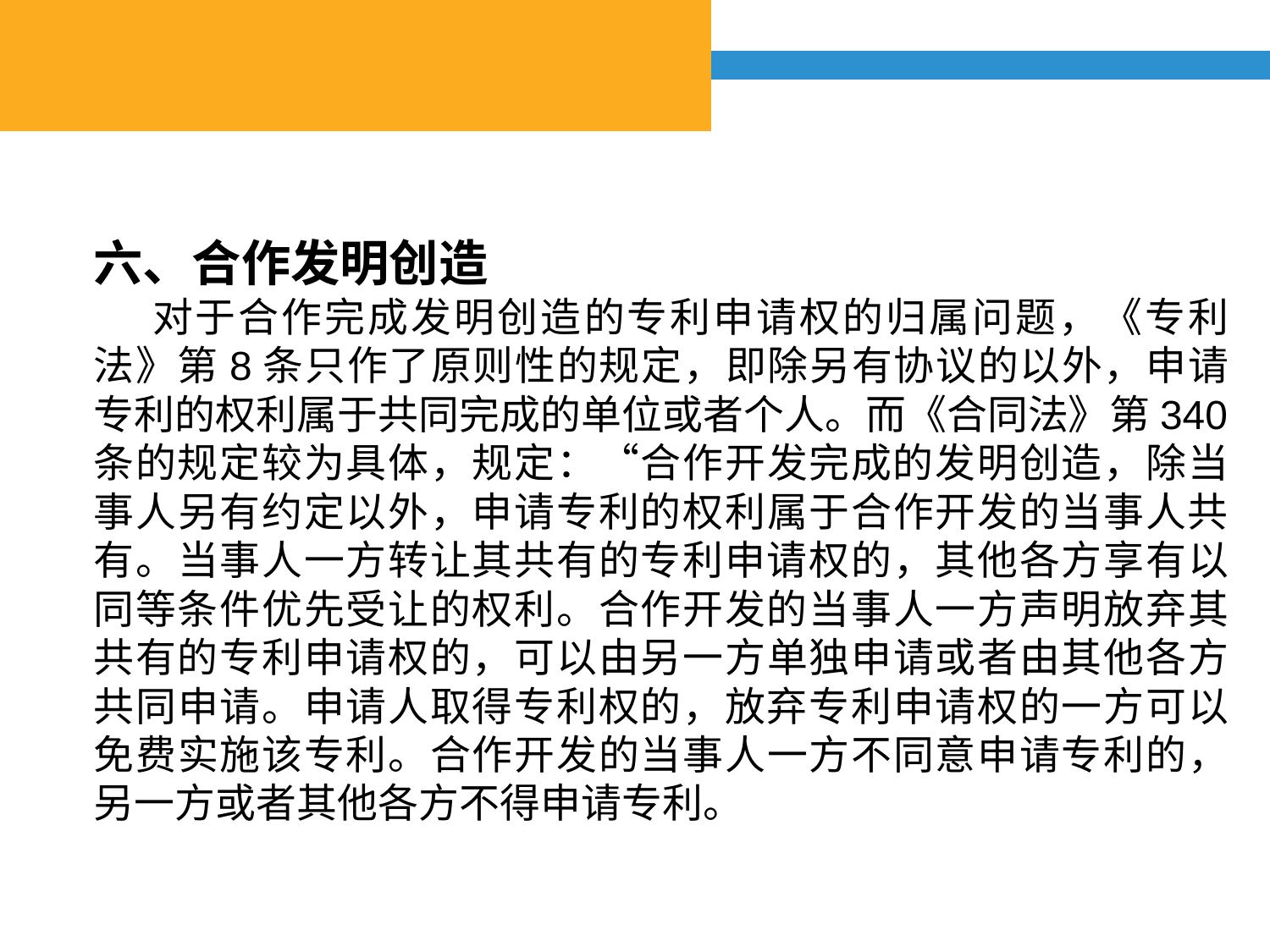

六、合作发明创造
    对于合作完成发明创造的专利申请权的归属问题，《专利法》第8条只作了原则性的规定，即除另有协议的以外，申请专利的权利属于共同完成的单位或者个人。而《合同法》第340条的规定较为具体，规定：“合作开发完成的发明创造，除当事人另有约定以外，申请专利的权利属于合作开发的当事人共有。当事人一方转让其共有的专利申请权的，其他各方享有以同等条件优先受让的权利。合作开发的当事人一方声明放弃其共有的专利申请权的，可以由另一方单独申请或者由其他各方共同申请。申请人取得专利权的，放弃专利申请权的一方可以免费实施该专利。合作开发的当事人一方不同意申请专利的，另一方或者其他各方不得申请专利。